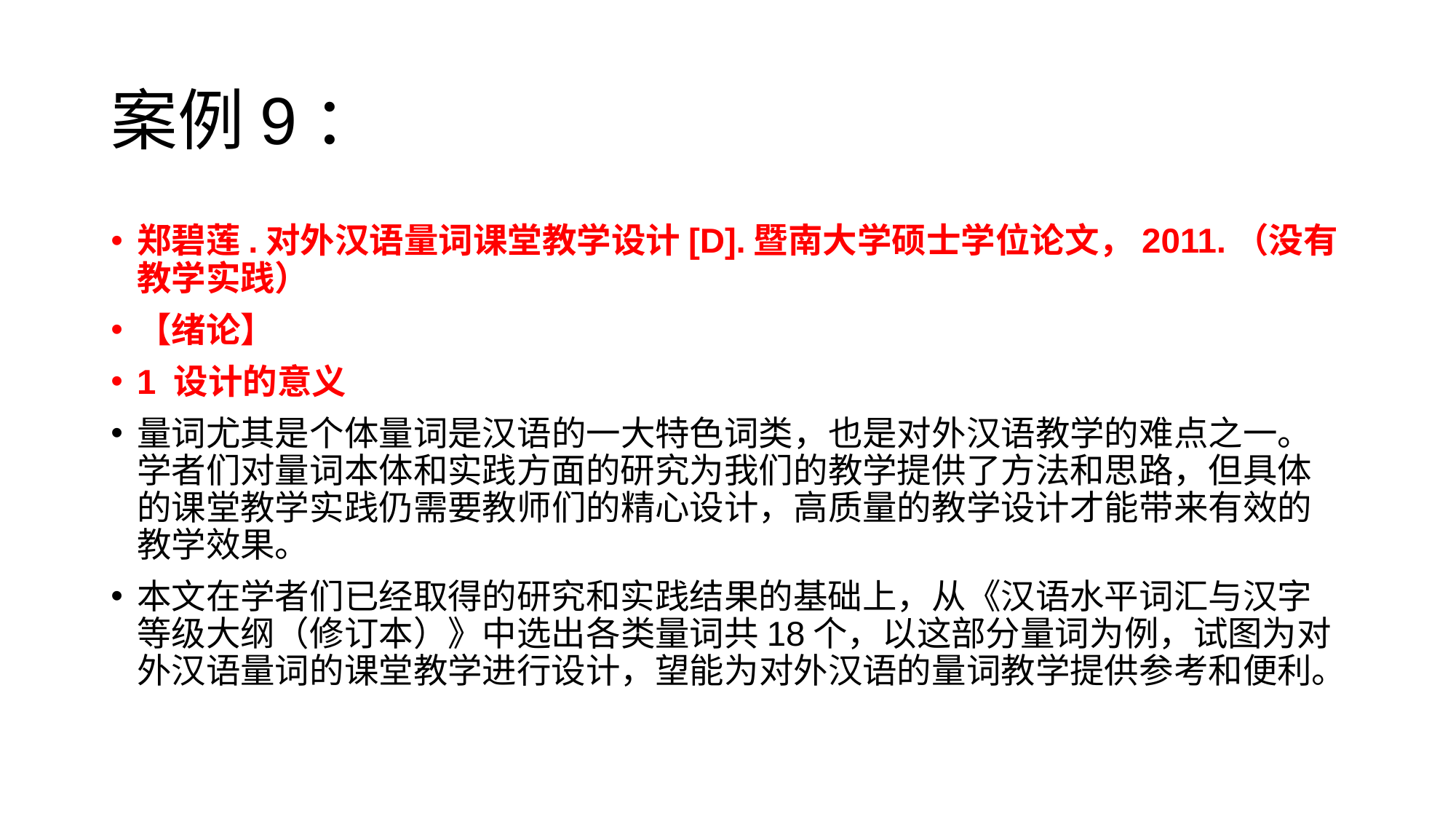

# 案例9：
郑碧莲.对外汉语量词课堂教学设计[D].暨南大学硕士学位论文，2011.（没有教学实践）
【绪论】
1 设计的意义
量词尤其是个体量词是汉语的一大特色词类，也是对外汉语教学的难点之一。学者们对量词本体和实践方面的研究为我们的教学提供了方法和思路，但具体的课堂教学实践仍需要教师们的精心设计，高质量的教学设计才能带来有效的教学效果。
本文在学者们已经取得的研究和实践结果的基础上，从《汉语水平词汇与汉字等级大纲（修订本）》中选出各类量词共18个，以这部分量词为例，试图为对外汉语量词的课堂教学进行设计，望能为对外汉语的量词教学提供参考和便利。